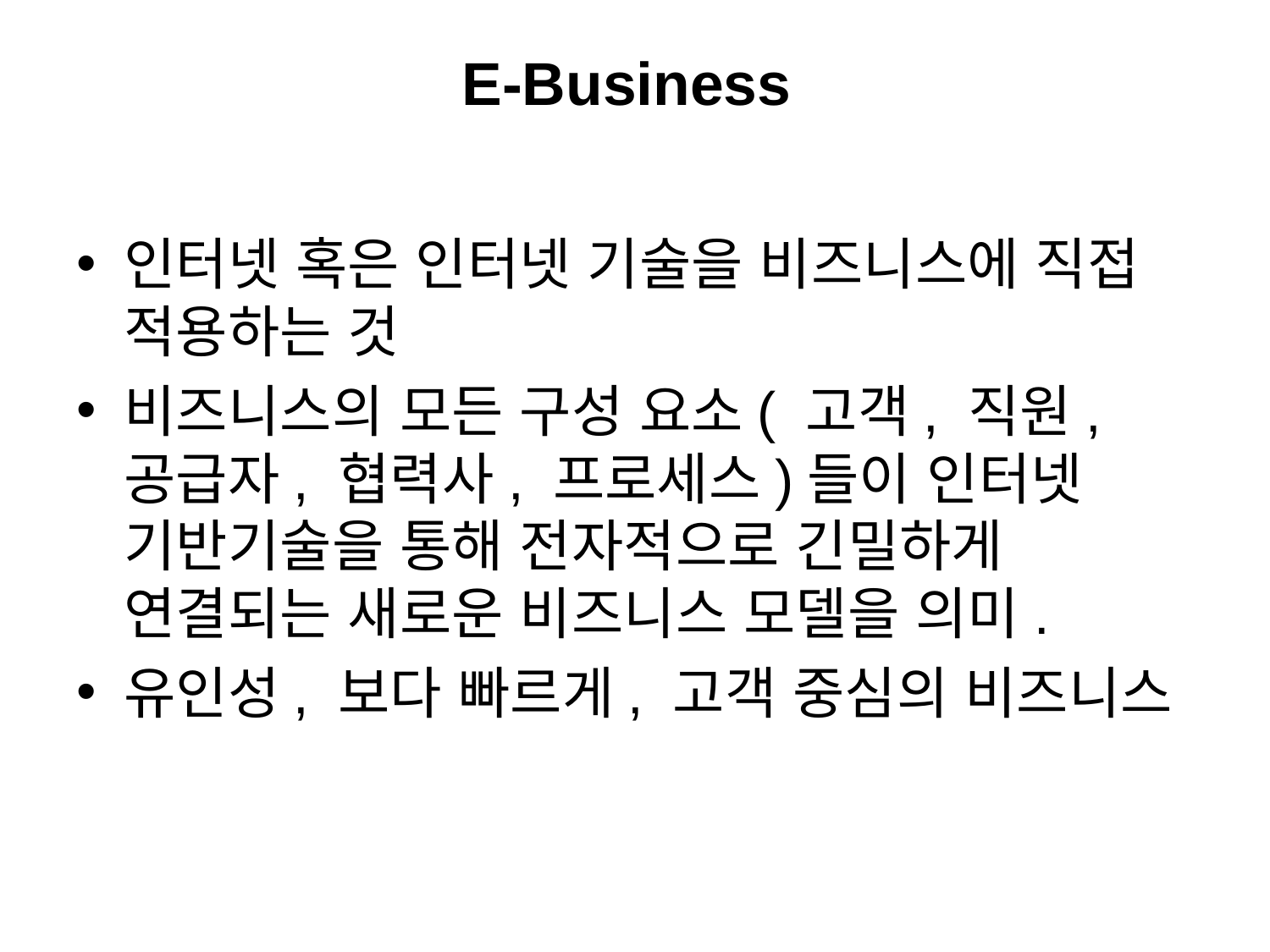

# E-Business
인터넷 혹은 인터넷 기술을 비즈니스에 직접 적용하는 것
비즈니스의 모든 구성 요소( 고객, 직원, 공급자, 협력사, 프로세스)들이 인터넷 기반기술을 통해 전자적으로 긴밀하게 연결되는 새로운 비즈니스 모델을 의미.
유인성, 보다 빠르게, 고객 중심의 비즈니스